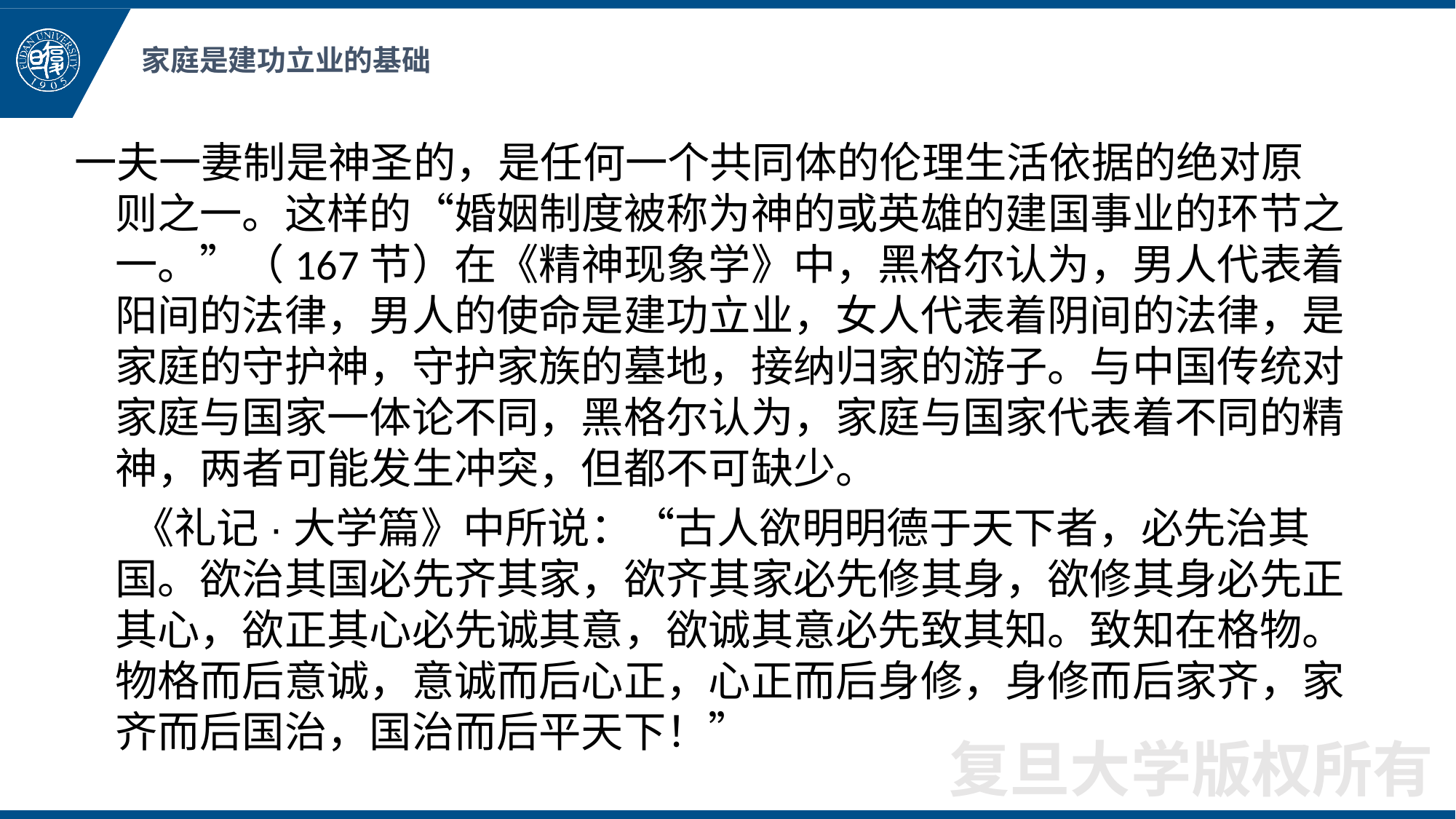

# 家庭是建功立业的基础
一夫一妻制是神圣的，是任何一个共同体的伦理生活依据的绝对原则之一。这样的“婚姻制度被称为神的或英雄的建国事业的环节之一。”（167节）在《精神现象学》中，黑格尔认为，男人代表着阳间的法律，男人的使命是建功立业，女人代表着阴间的法律，是家庭的守护神，守护家族的墓地，接纳归家的游子。与中国传统对家庭与国家一体论不同，黑格尔认为，家庭与国家代表着不同的精神，两者可能发生冲突，但都不可缺少。
     《礼记·大学篇》中所说：“古人欲明明德于天下者，必先治其国。欲治其国必先齐其家，欲齐其家必先修其身，欲修其身必先正其心，欲正其心必先诚其意，欲诚其意必先致其知。致知在格物。物格而后意诚，意诚而后心正，心正而后身修，身修而后家齐，家齐而后国治，国治而后平天下！”